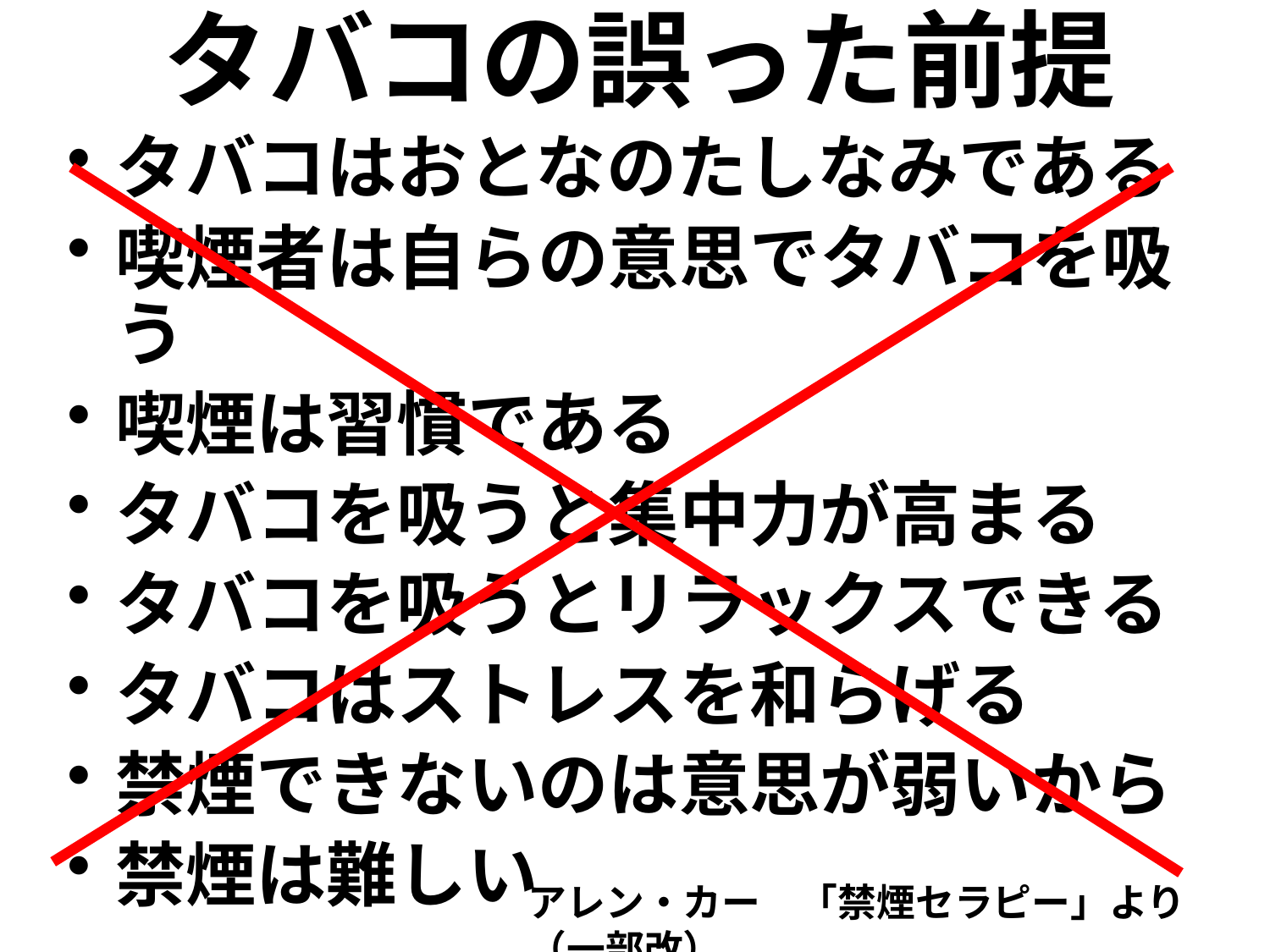

# タバコの誤った前提
タバコはおとなのたしなみである
喫煙者は自らの意思でタバコを吸う
喫煙は習慣である
タバコを吸うと集中力が高まる
タバコを吸うとリラックスできる
タバコはストレスを和らげる
禁煙できないのは意思が弱いから
禁煙は難しい

アレン・カー　「禁煙セラピー」より（一部改）